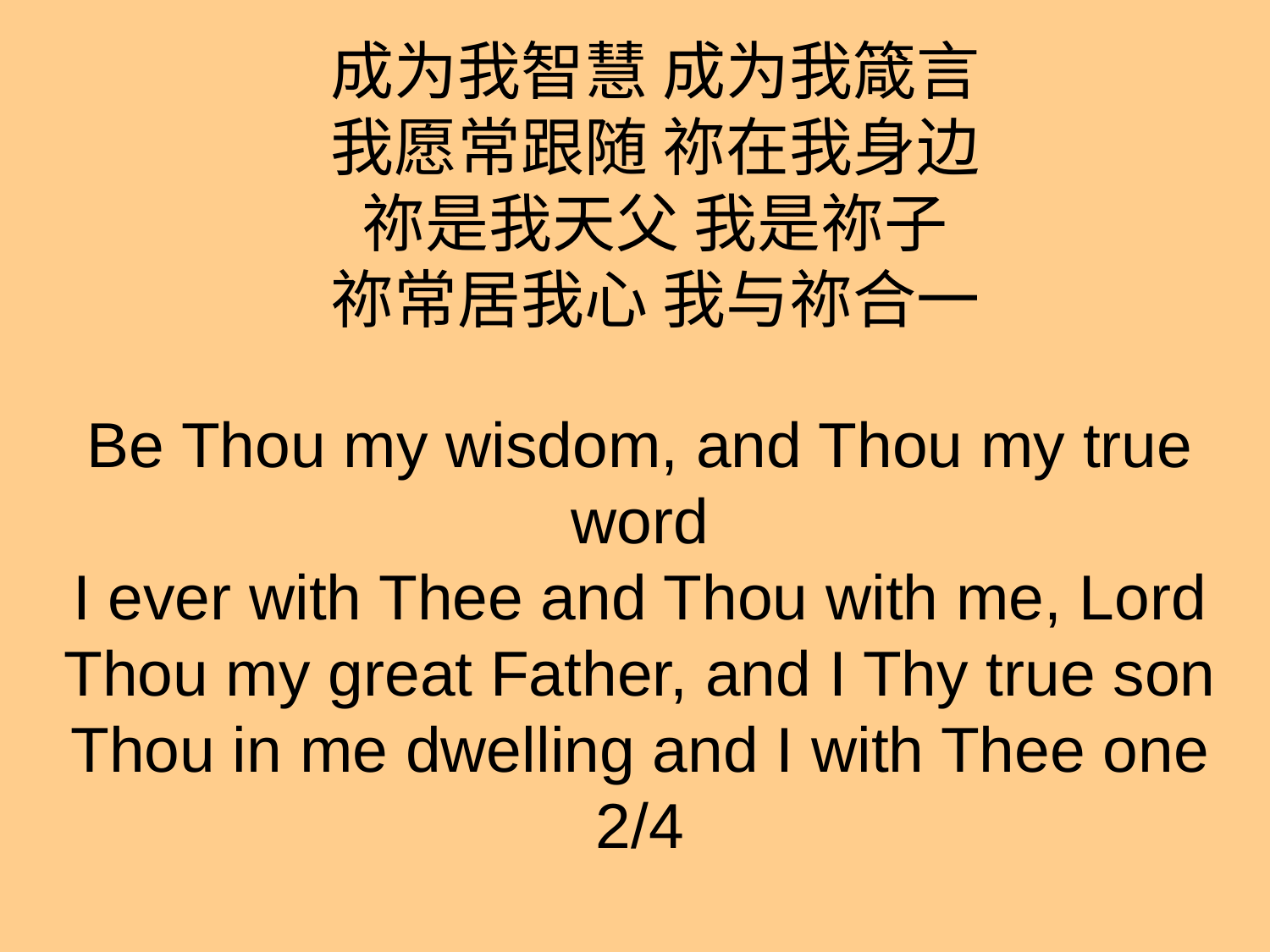

# 成为我智慧 成为我箴言
我愿常跟随 祢在我身边
祢是我天父 我是祢子
祢常居我心 我与祢合一
Be Thou my wisdom, and Thou my true word
I ever with Thee and Thou with me, Lord
Thou my great Father, and I Thy true son
Thou in me dwelling and I with Thee one
2/4